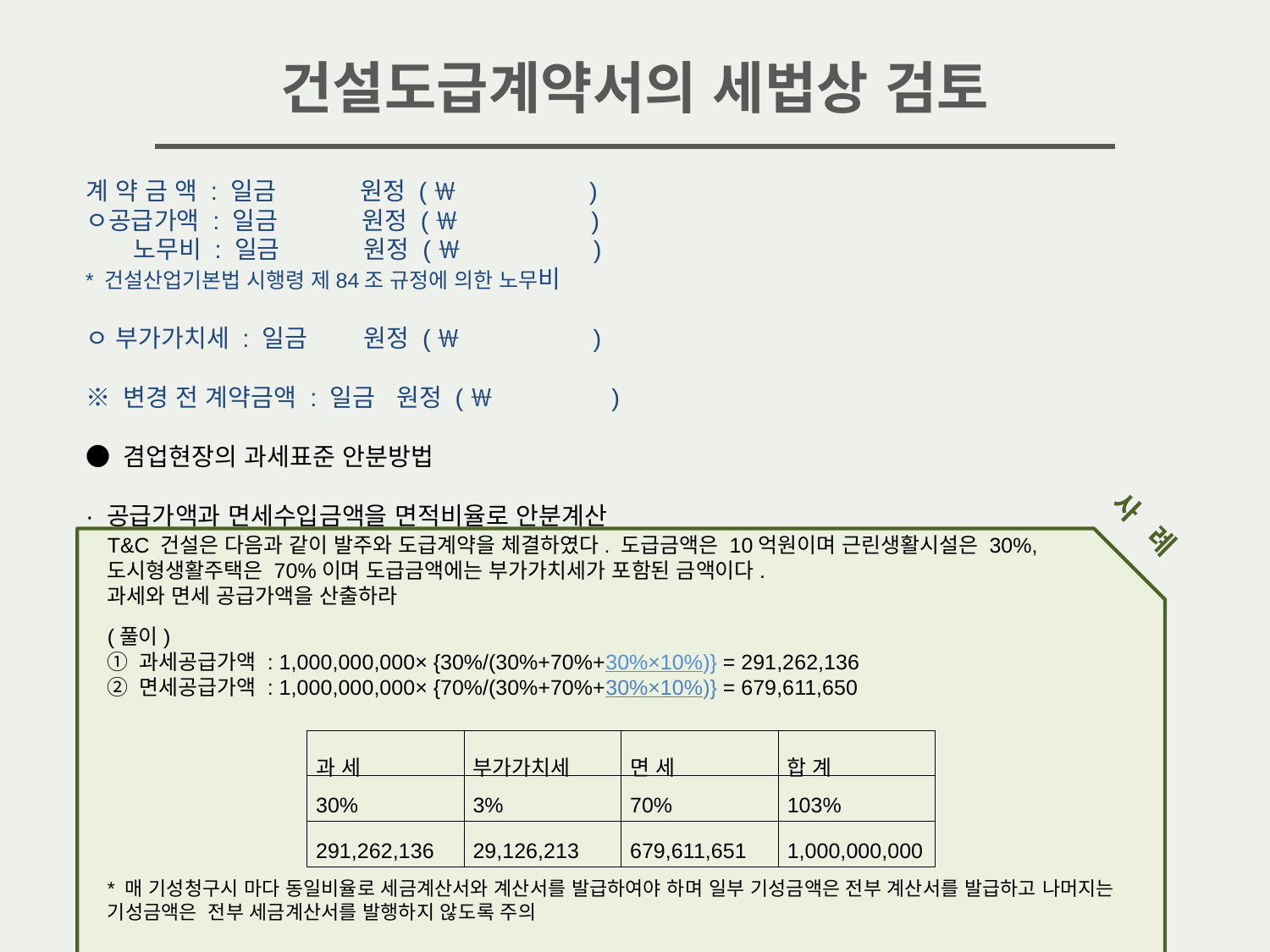

건설도급계약서의 세법상 검토

계 약 금 액 : 일금            원정 (￦                  )
ㅇ공급가액 : 일금            원정 (￦                  )
      노무비 : 일금            원정 (￦                  )
* 건설산업기본법 시행령 제84조 규정에 의한 노무비

ㅇ 부가가치세 : 일금        원정 (￦                  )

※ 변경 전 계약금액 : 일금   원정 (￦                )

● 겸업현장의 과세표준 안분방법

· 공급가액과 면세수입금액을 면적비율로 안분계산

사   례
T&C 건설은 다음과 같이 발주와 도급계약을 체결하였다. 도급금액은 10억원이며 근린생활시설은 30%,
도시형생활주택은 70%이며 도급금액에는 부가가치세가 포함된 금액이다.
과세와 면세 공급가액을 산출하라
(풀이)
① 과세공급가액 : 1,000,000,000× {30%/(30%+70%+30%×10%)} = 291,262,136
② 면세공급가액 : 1,000,000,000× {70%/(30%+70%+30%×10%)} = 679,611,650

* 매 기성청구시 마다 동일비율로 세금계산서와 계산서를 발급하여야 하며 일부 기성금액은 전부 계산서를 발급하고 나머지는 기성금액은  전부 세금계산서를 발행하지 않도록 주의

| 과 세 | 부가가치세 | 면 세 | 합 계 |
| --- | --- | --- | --- |
| 30% | 3% | 70% | 103% |
| 291,262,136 | 29,126,213 | 679,611,651 | 1,000,000,000 |